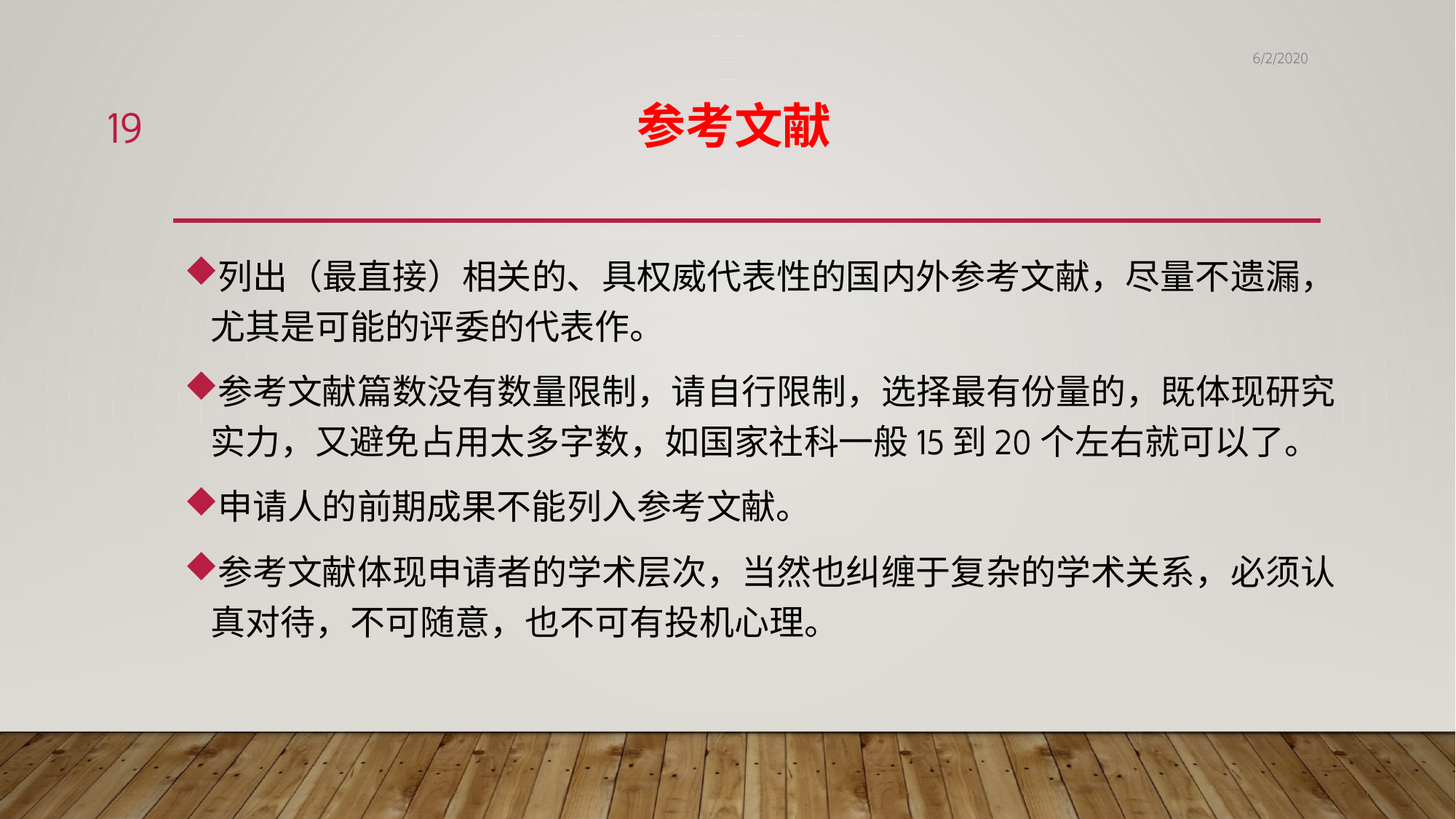

6/2/2020
19
# 参考文献
列出（最直接）相关的、具权威代表性的国内外参考文献，尽量不遗漏，尤其是可能的评委的代表作。
参考文献篇数没有数量限制，请自行限制，选择最有份量的，既体现研究实力，又避免占用太多字数，如国家社科一般15到20个左右就可以了。
申请人的前期成果不能列入参考文献。
参考文献体现申请者的学术层次，当然也纠缠于复杂的学术关系，必须认真对待，不可随意，也不可有投机心理。